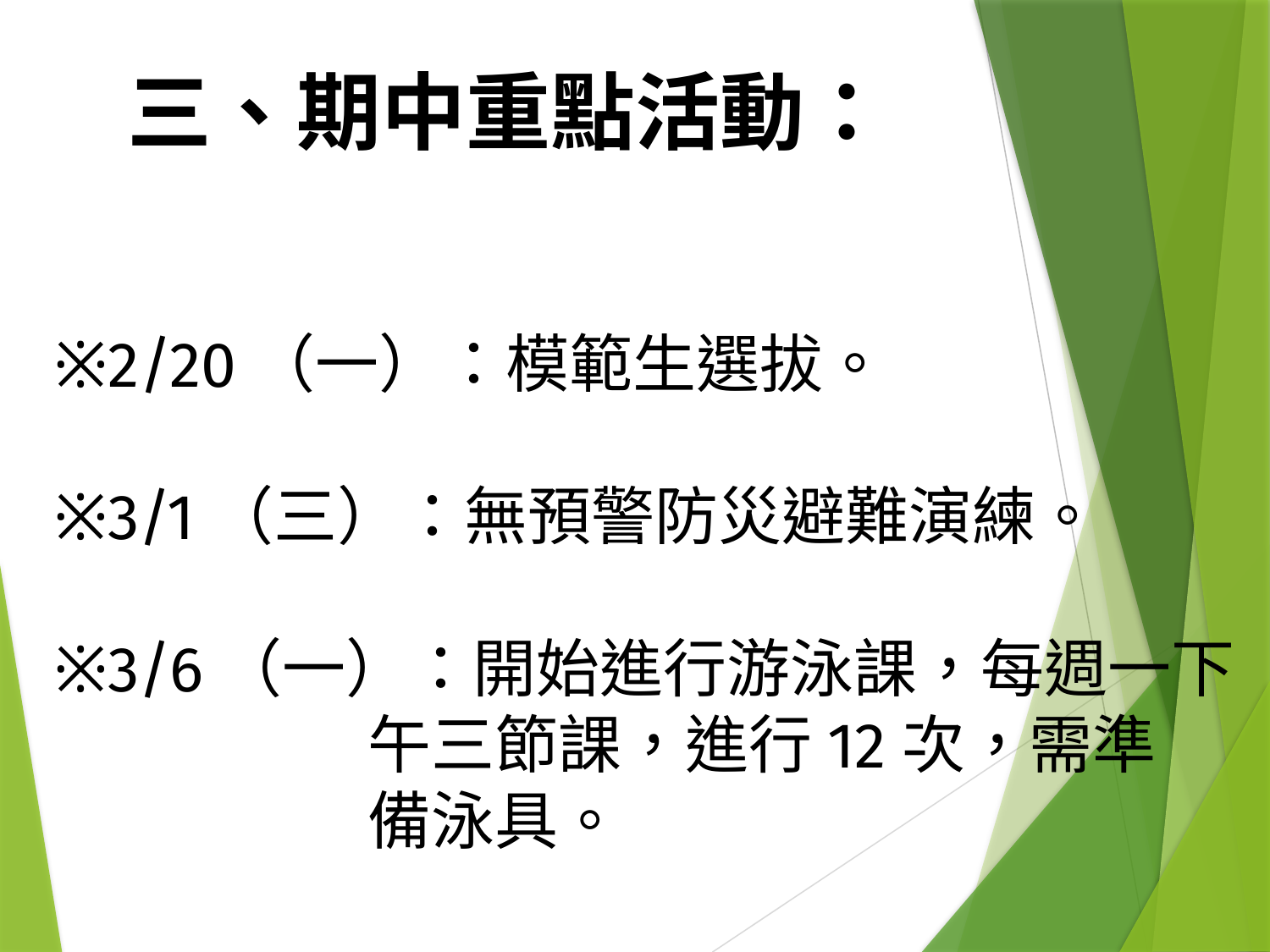

三、期中重點活動：
※2/20（一）：模範生選拔。

※3/1（三）：無預警防災避難演練。

※3/6（一）：開始進行游泳課，每週一下
                     午三節課，進行12次，需準
                     備泳具。